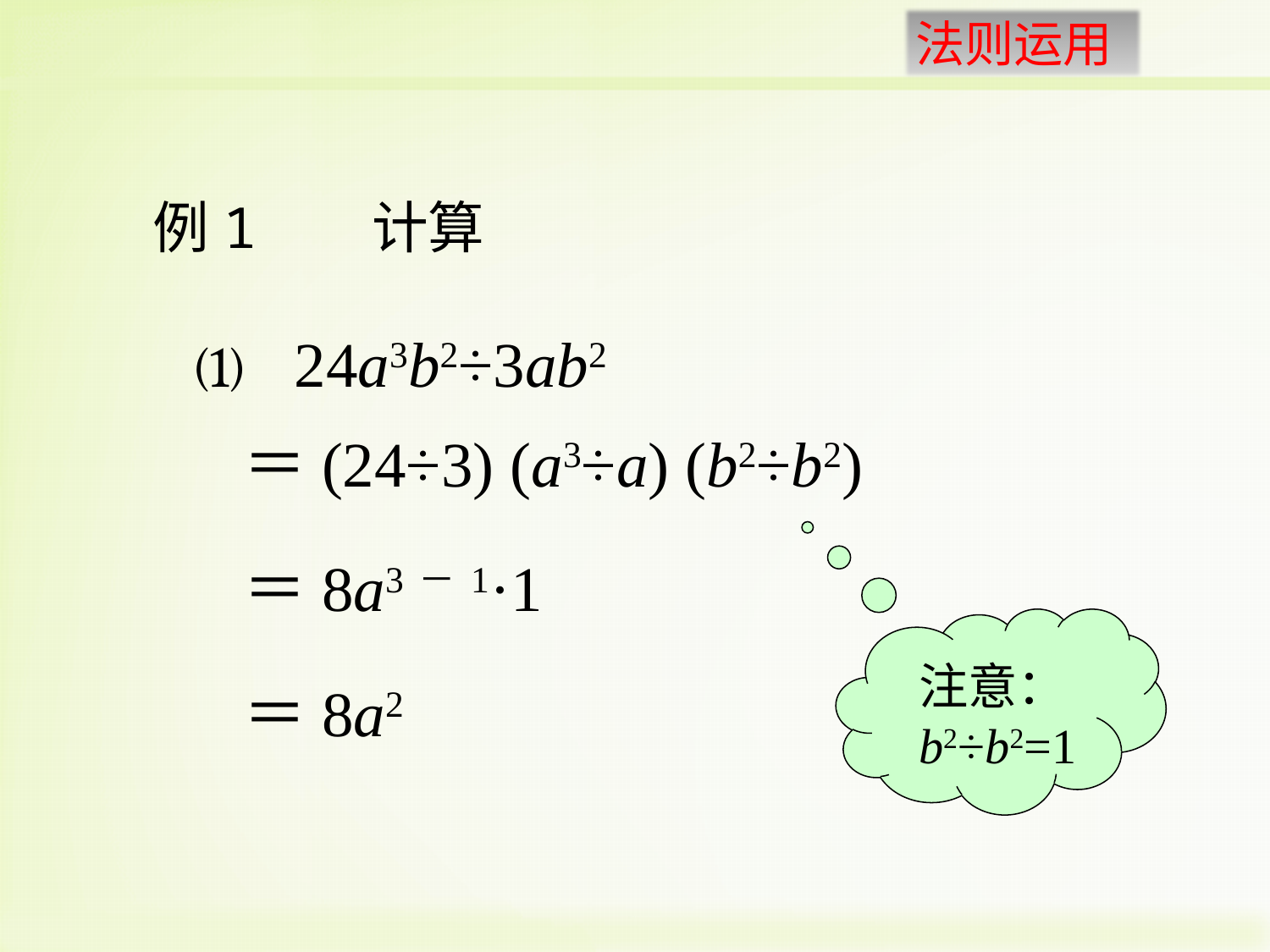

例1   计算
⑴   24a3b2÷3ab2
＝(24÷3) (a3÷a) (b2÷b2)
＝8a3－1·1

注意：b2÷b2=1
＝8a2